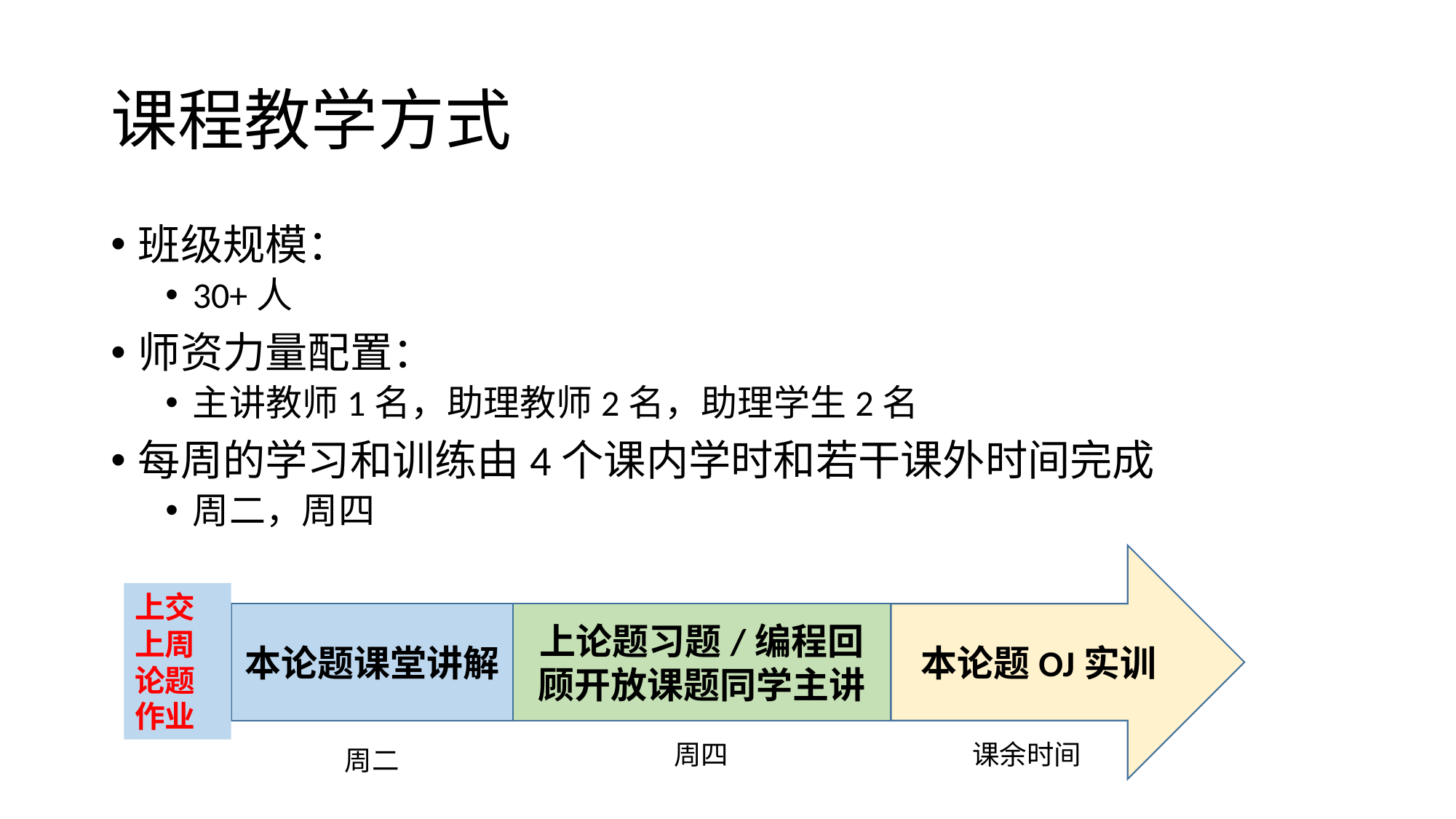

# 课程教学方式
班级规模：
30+人
师资力量配置：
主讲教师1名，助理教师2名，助理学生2名
每周的学习和训练由4个课内学时和若干课外时间完成
周二，周四

本论题OJ实训
本论题课堂讲解
上论题习题/编程回顾开放课题同学主讲
上交上周论题作业
课余时间
周四
周二